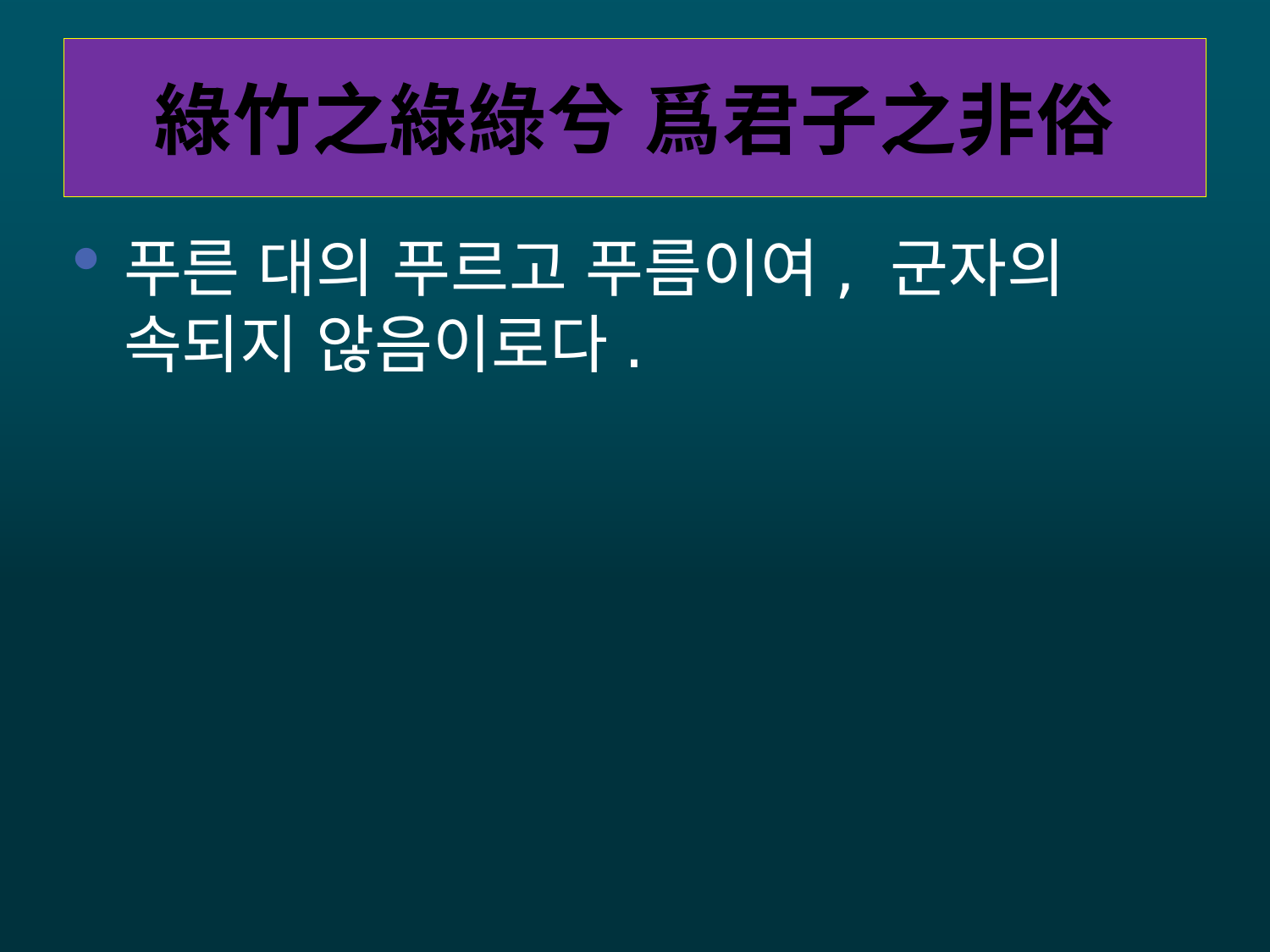

# 綠竹之綠綠兮 爲君子之非俗
푸른 대의 푸르고 푸름이여, 군자의 속되지 않음이로다.